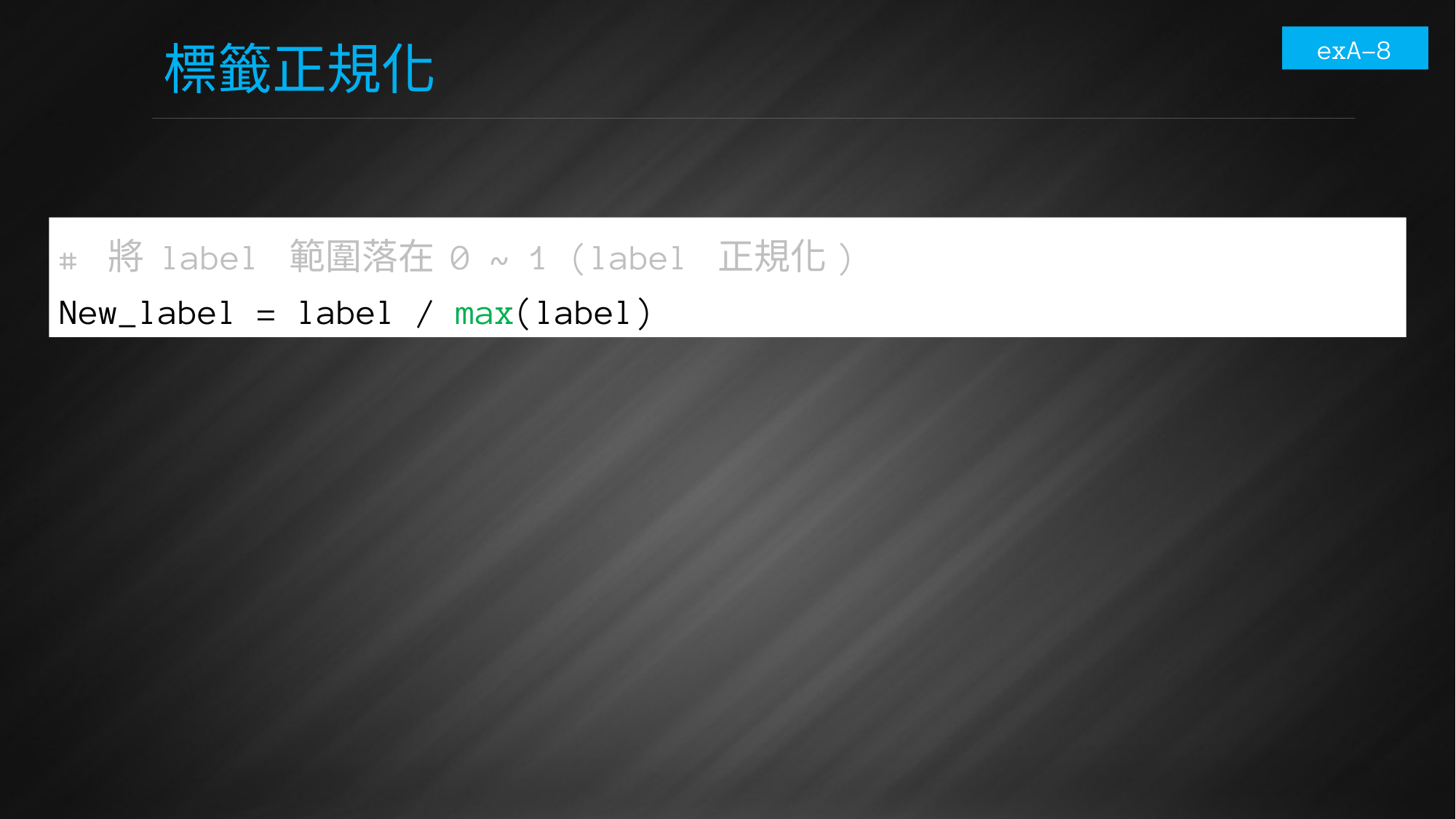

exA-8
# 標籤正規化
# 將 label 範圍落在 0 ~ 1 (label 正規化)
New_label = label / max(label)